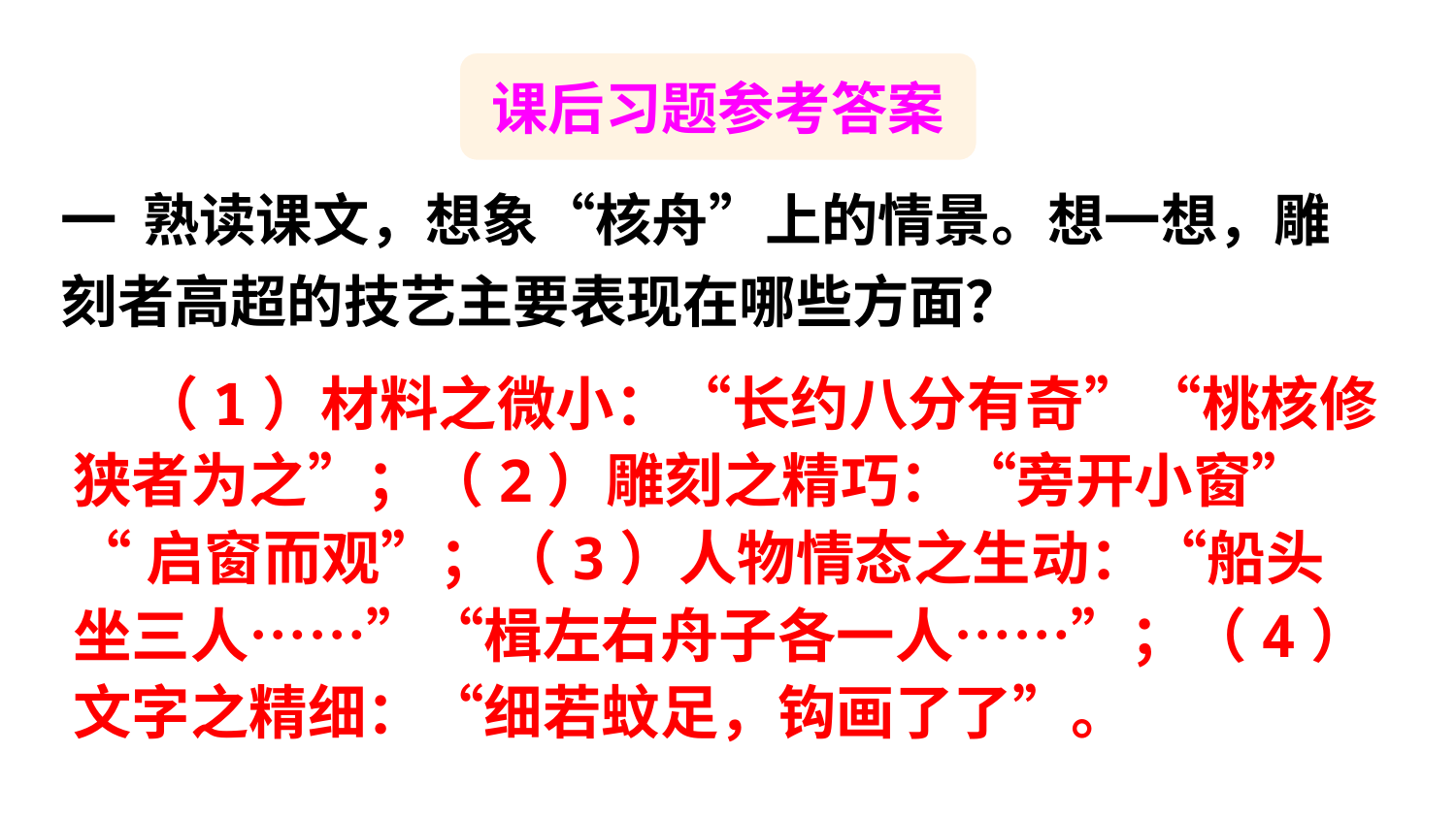

课后习题参考答案
一  熟读课文，想象“核舟”上的情景。想一想，雕刻者高超的技艺主要表现在哪些方面？
    （1）材料之微小：“长约八分有奇”“桃核修狭者为之”；（2）雕刻之精巧：“旁开小窗”
“启窗而观”；（3）人物情态之生动：“船头坐三人……”“楫左右舟子各一人……”；（4）文字之精细：“细若蚊足，钩画了了”。